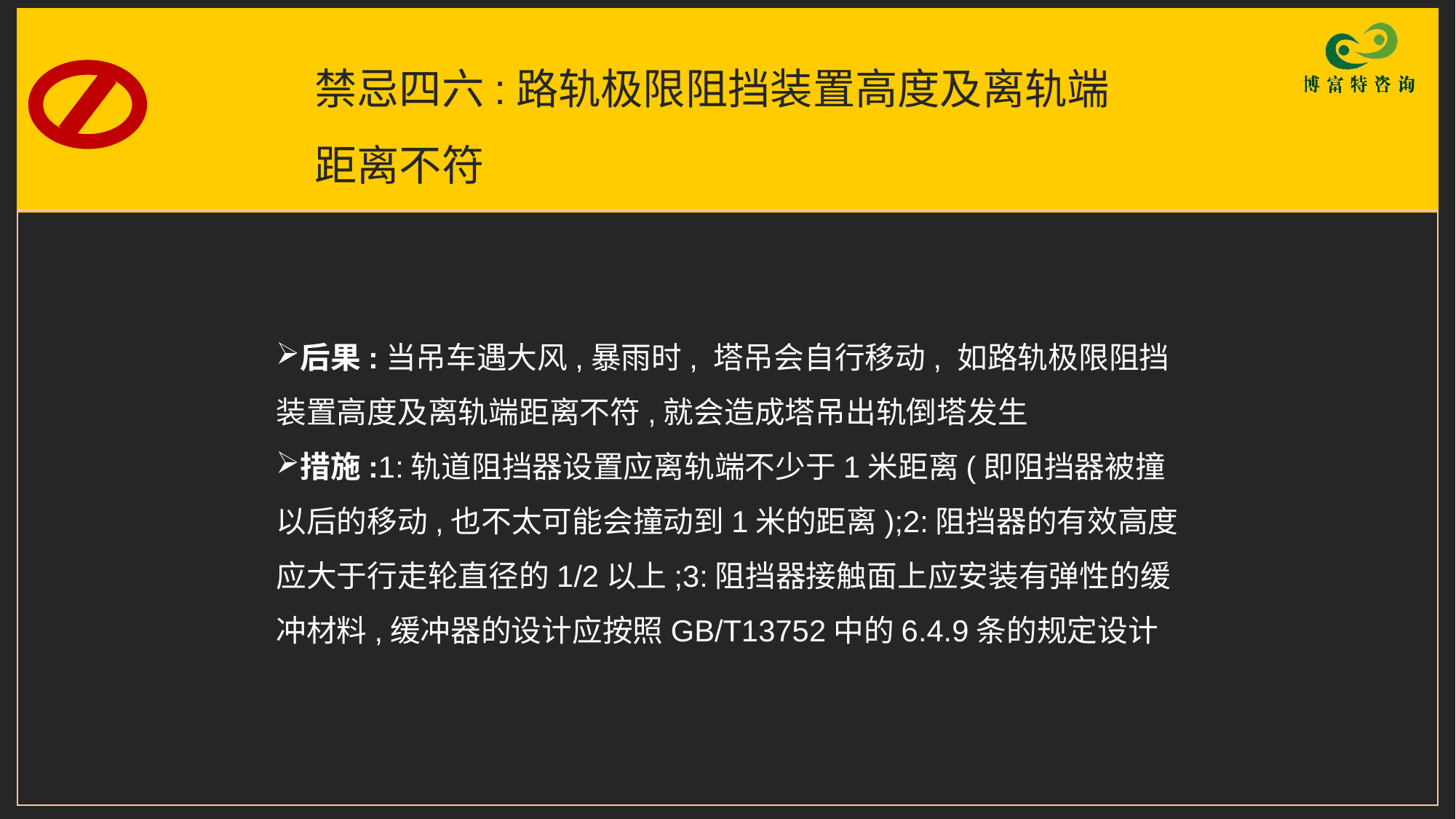

# 禁忌四六:路轨极限阻挡装置高度及离轨端距离不符
后果:当吊车遇大风,暴雨时, 塔吊会自行移动, 如路轨极限阻挡装置高度及离轨端距离不符,就会造成塔吊出轨倒塔发生
措施:1:轨道阻挡器设置应离轨端不少于1米距离(即阻挡器被撞以后的移动,也不太可能会撞动到1米的距离);2:阻挡器的有效高度应大于行走轮直径的1/2以上;3:阻挡器接触面上应安装有弹性的缓冲材料,缓冲器的设计应按照GB/T13752中的6.4.9条的规定设计